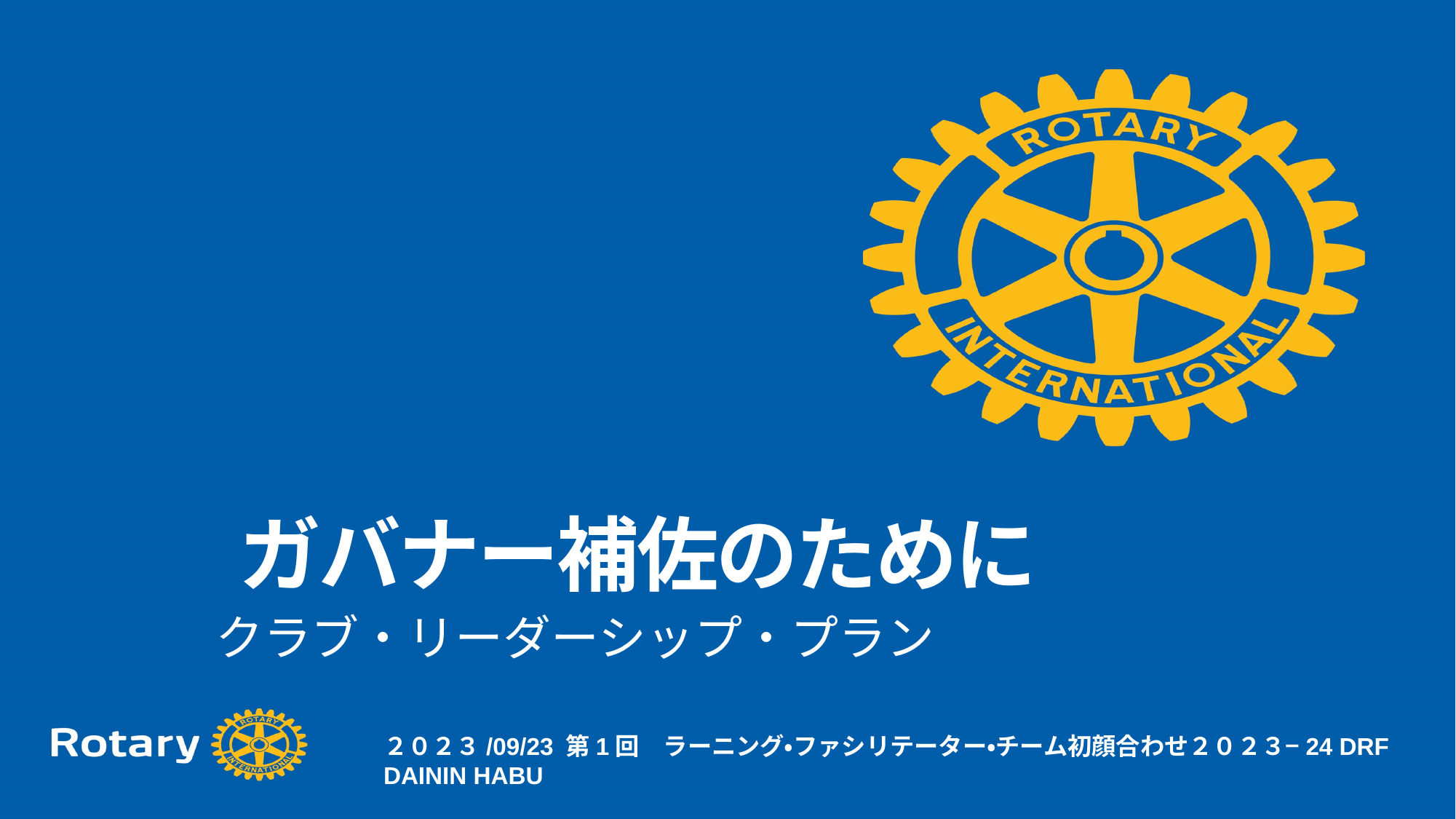

ガバナー補佐のために
クラブ・リーダーシップ・プラン
２０２３/09/23 第1回　ラーニング・ファシリテーター・チーム初顔合わせ２０２３−24 DRF DAININ HABU